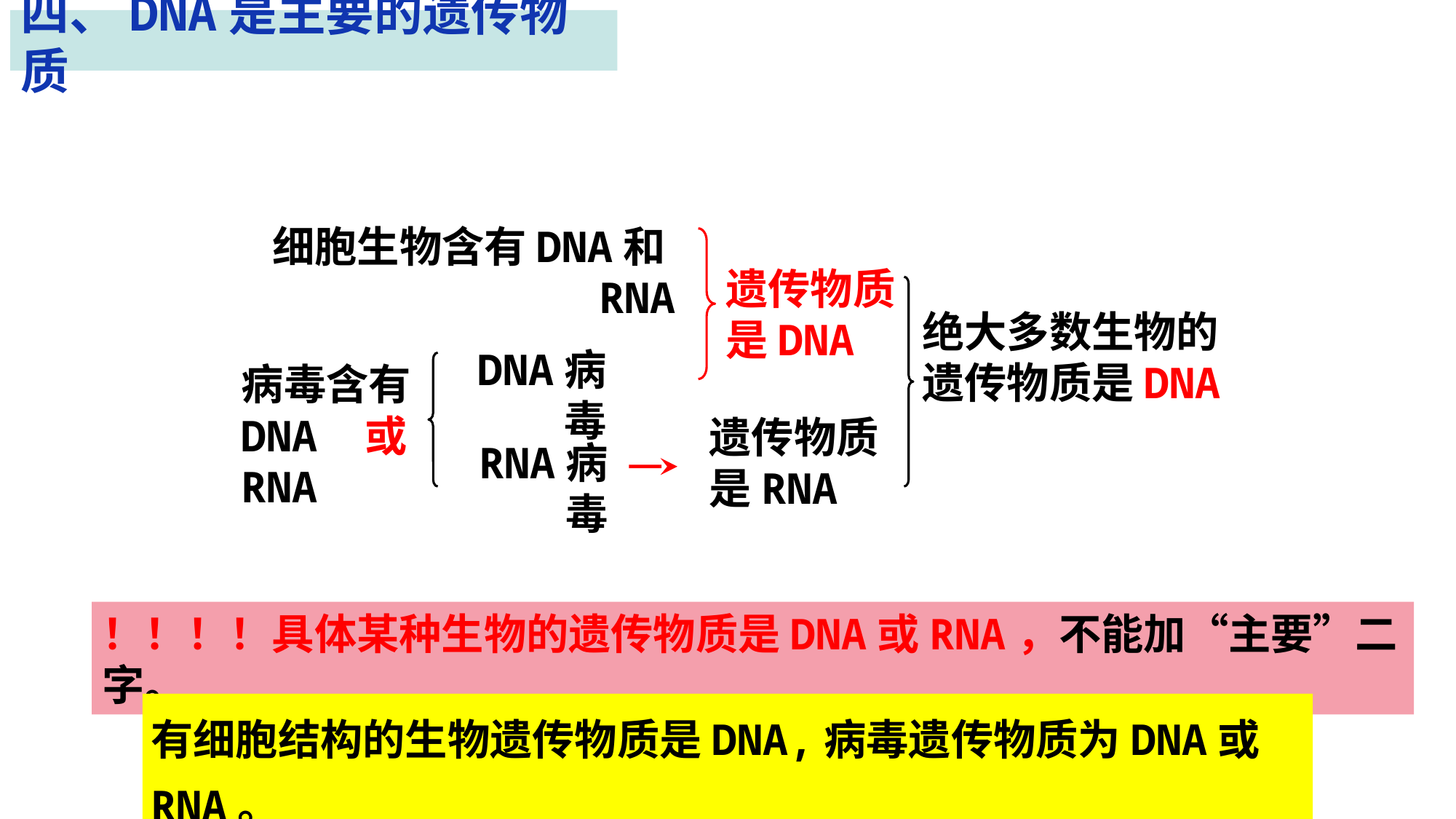

四、DNA是主要的遗传物质
细胞生物含有DNA和RNA

遗传物质是DNA

绝大多数生物的遗传物质是DNA
DNA病毒

病毒含有
DNA或RNA
遗传物质是RNA
RNA病毒

！！！！具体某种生物的遗传物质是DNA或RNA，不能加“主要”二字。
有细胞结构的生物遗传物质是DNA,病毒遗传物质为DNA或RNA。